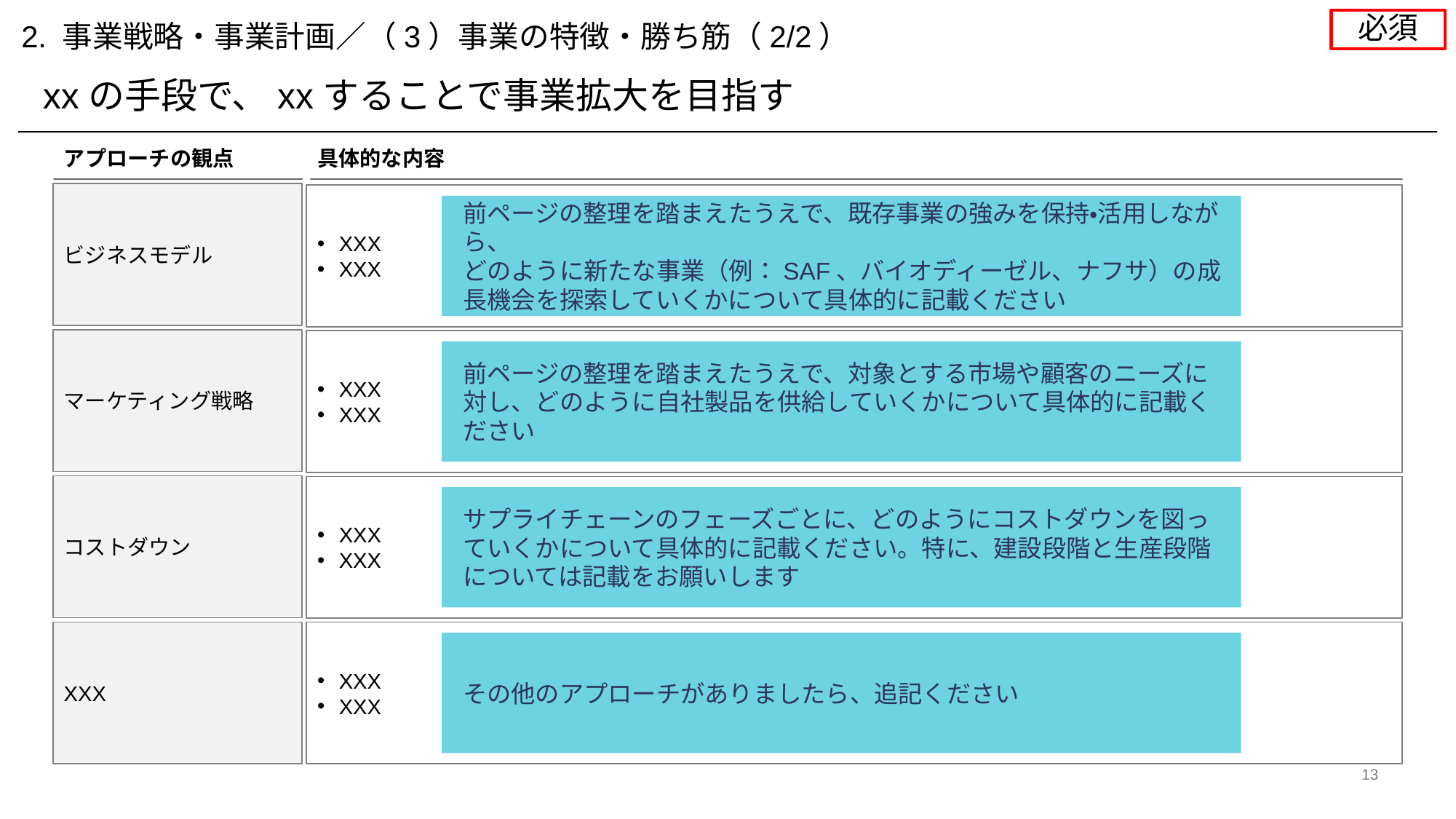

必須
2. 事業戦略・事業計画／（3）事業の特徴・勝ち筋（2/2）
xxの手段で、xxすることで事業拡大を目指す
アプローチの観点
具体的な内容
ビジネスモデル
XXX
XXX
前ページの整理を踏まえたうえで、既存事業の強みを保持・活用しながら、
どのように新たな事業（例：SAF、バイオディーゼル、ナフサ）の成長機会を探索していくかについて具体的に記載ください
マーケティング戦略
XXX
XXX
前ページの整理を踏まえたうえで、対象とする市場や顧客のニーズに対し、どのように自社製品を供給していくかについて具体的に記載ください

コストダウン
XXX
XXX
サプライチェーンのフェーズごとに、どのようにコストダウンを図っていくかについて具体的に記載ください。特に、建設段階と生産段階については記載をお願いします
XXX
XXX
XXX
その他のアプローチがありましたら、追記ください